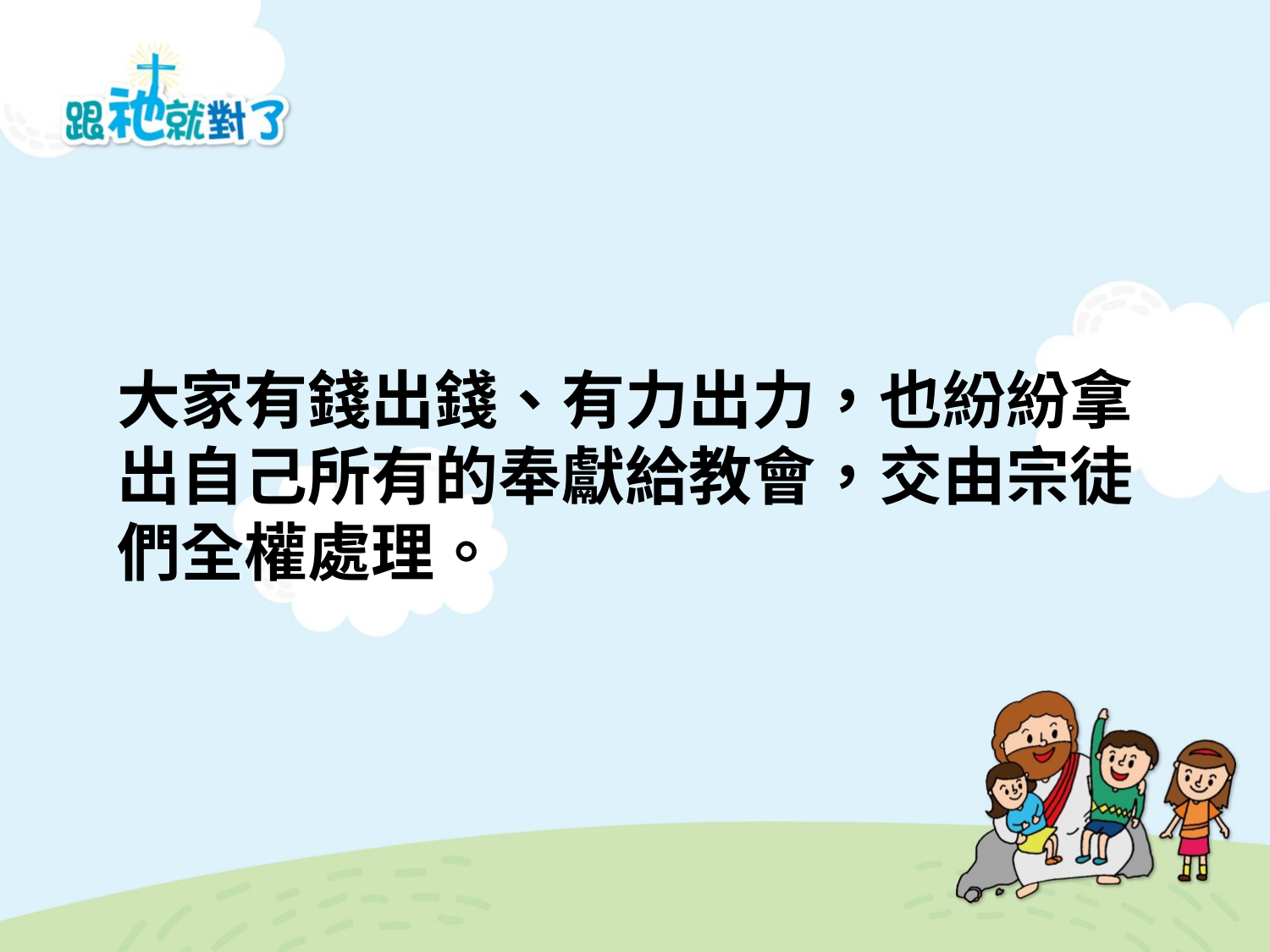

大家有錢出錢、有力出力，也紛紛拿出自己所有的奉獻給教會，交由宗徒們全權處理。